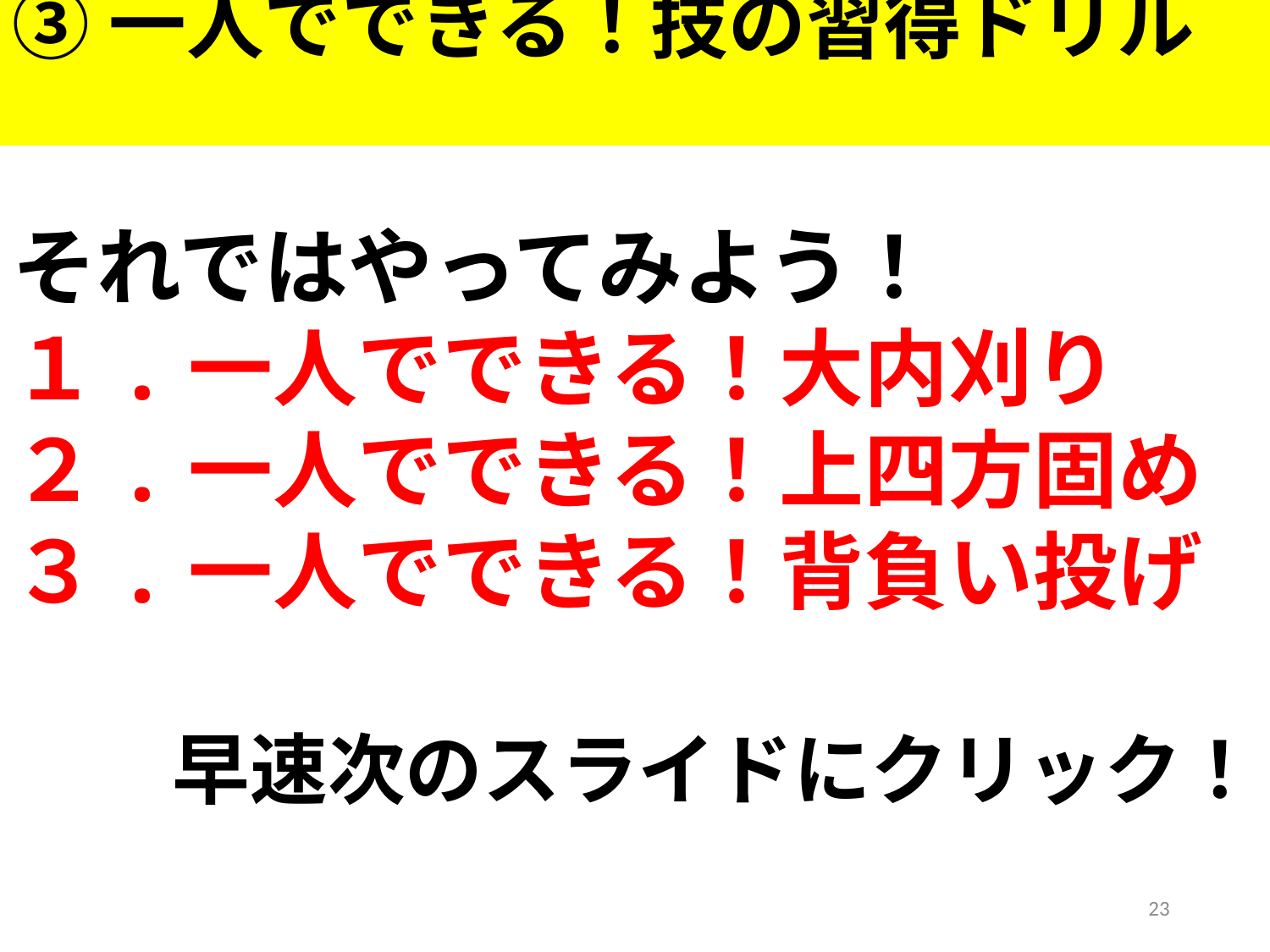

③一人でできる！技の習得ドリル

それではやってみよう！
１.一人でできる！大内刈り
２.一人でできる！上四方固め
３.一人でできる！背負い投げ

早速次のスライドにクリック！

23